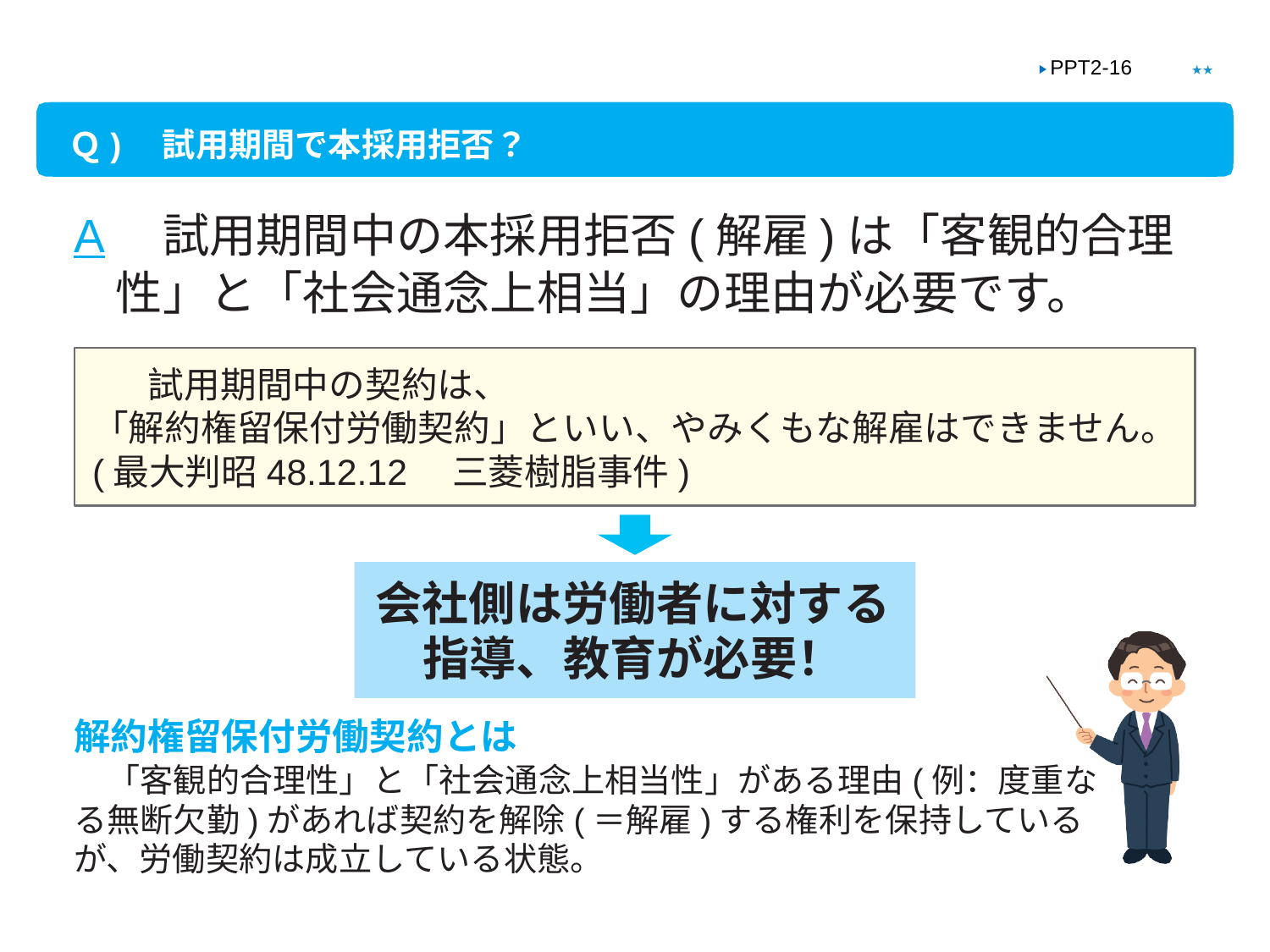

★★
▶ PPT2-16

Ｑ)　試用期間で本採用拒否？
A　試用期間中の本採用拒否(解雇)は「客観的合理性」と「社会通念上相当」の理由が必要です。
　試用期間中の契約は、
「解約権留保付労働契約」といい、やみくもな解雇はできません。
(最大判昭48.12.12　三菱樹脂事件)

会社側は労働者に対する指導、教育が必要！

解約権留保付労働契約とは
　「客観的合理性」と「社会通念上相当性」がある理由(例：度重なる無断欠勤)があれば契約を解除(＝解雇)する権利を保持しているが、労働契約は成立している状態。